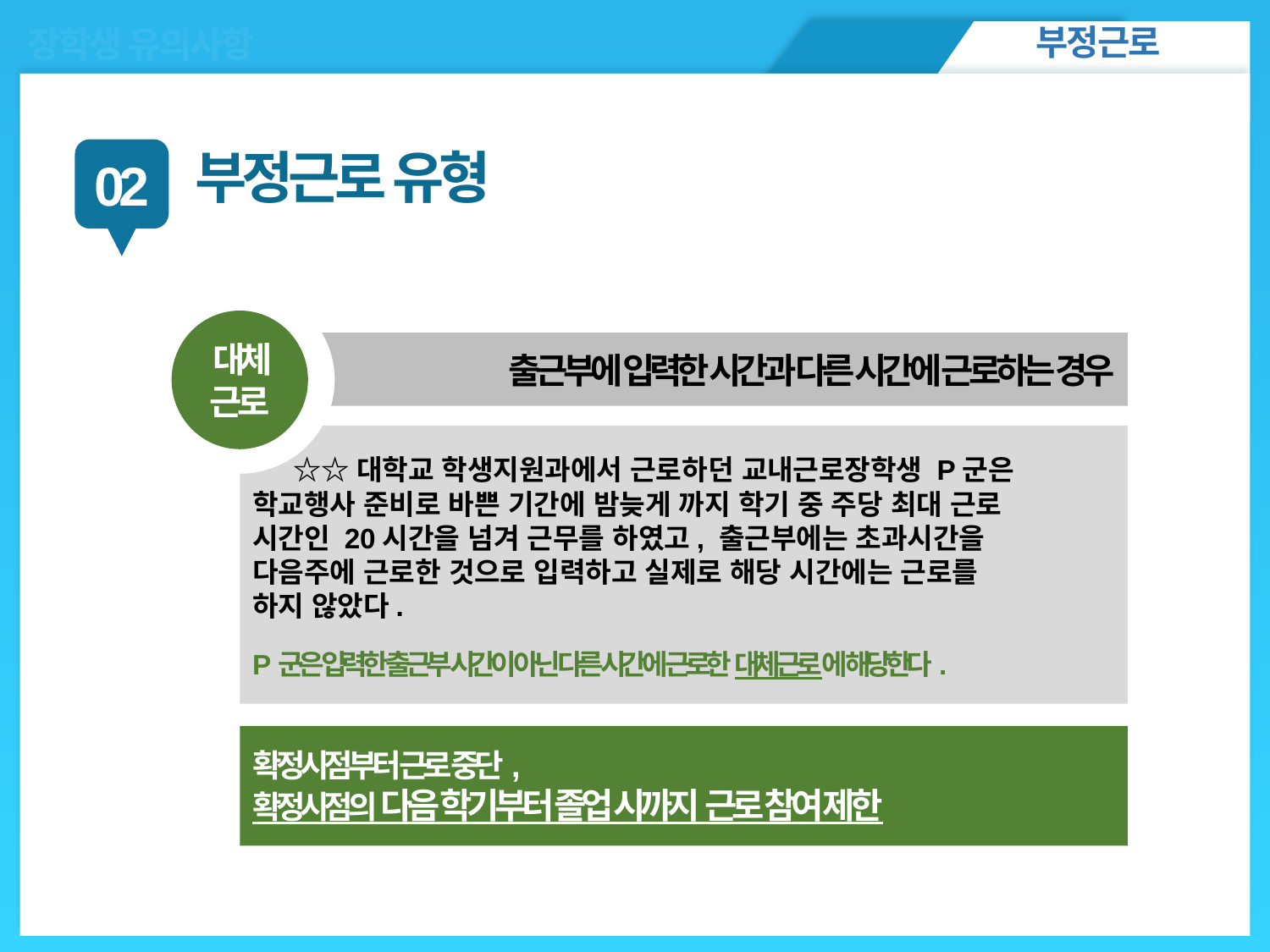

부정근로
장학생 유의사항

ㅇㅁㄴㅇㄴㅇ

부정근로 유형
02

허위근로
대체근로
출근부에 입력한 시간과 다른 시간에 근로하는 경우
          ☆☆대학교 학생지원과에서 근로하던 교내근로장학생 P군은 학교행사 준비로 바쁜 기간에 밤늦게 까지 학기 중 주당 최대 근로
시간인 20시간을 넘겨 근무를 하였고, 출근부에는 초과시간을
다음주에 근로한 것으로 입력하고 실제로 해당 시간에는 근로를
하지 않았다.

P군은 입력한 출근부 시간이 아닌 다른 시간에 근로한 대체근로에 해당한다.
확정시점부터 근로 중단,
확정시점의 다음 학기부터 졸업 시까지  근로 참여 제한